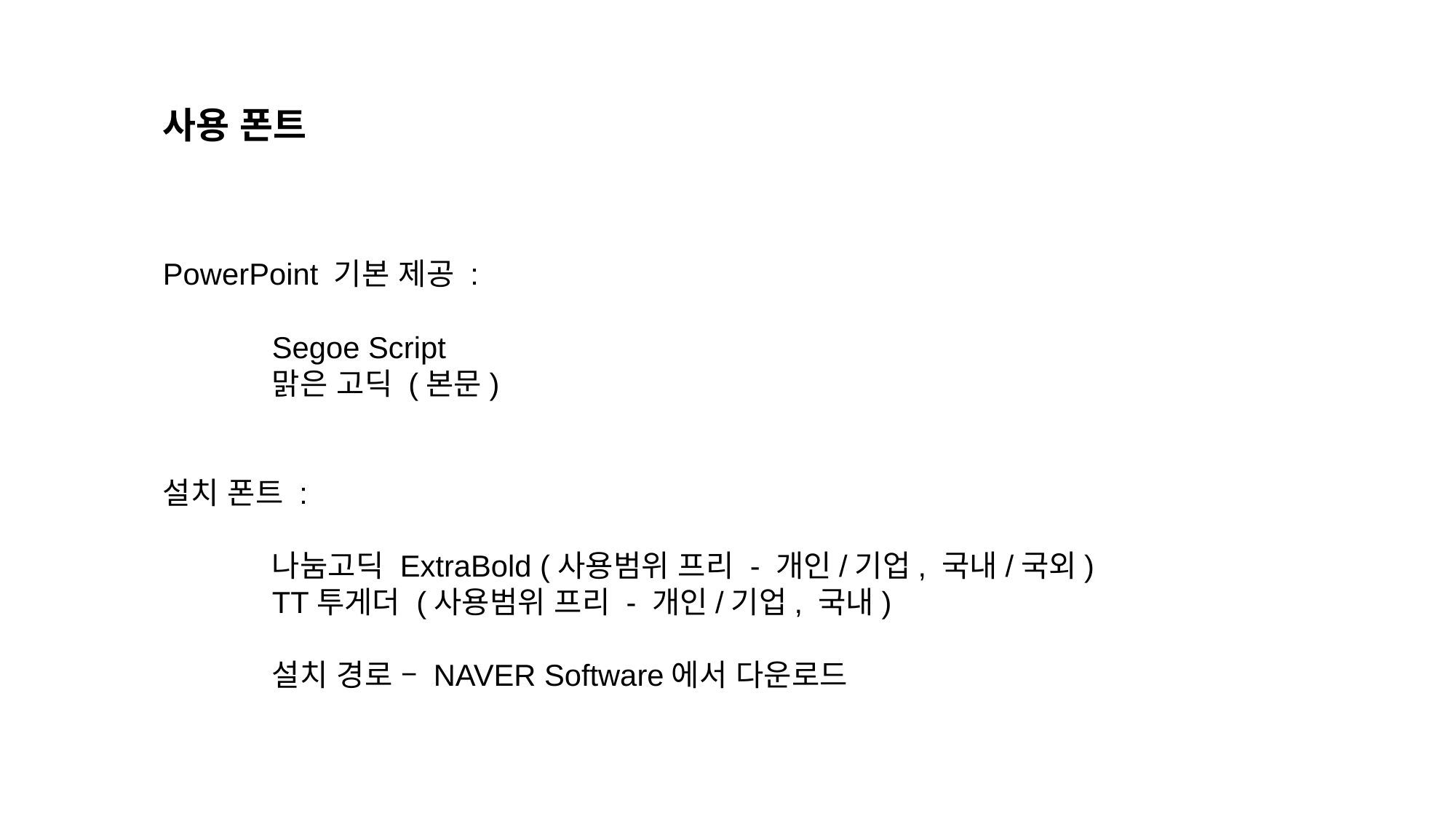

사용 폰트

PowerPoint 기본 제공 :

	Segoe Script
	맑은 고딕 (본문)

설치 폰트 :

	나눔고딕 ExtraBold (사용범위 프리 - 개인/기업, 국내/국외)
	TT투게더 (사용범위 프리 - 개인/기업, 국내)

	설치 경로 – NAVER Software에서 다운로드